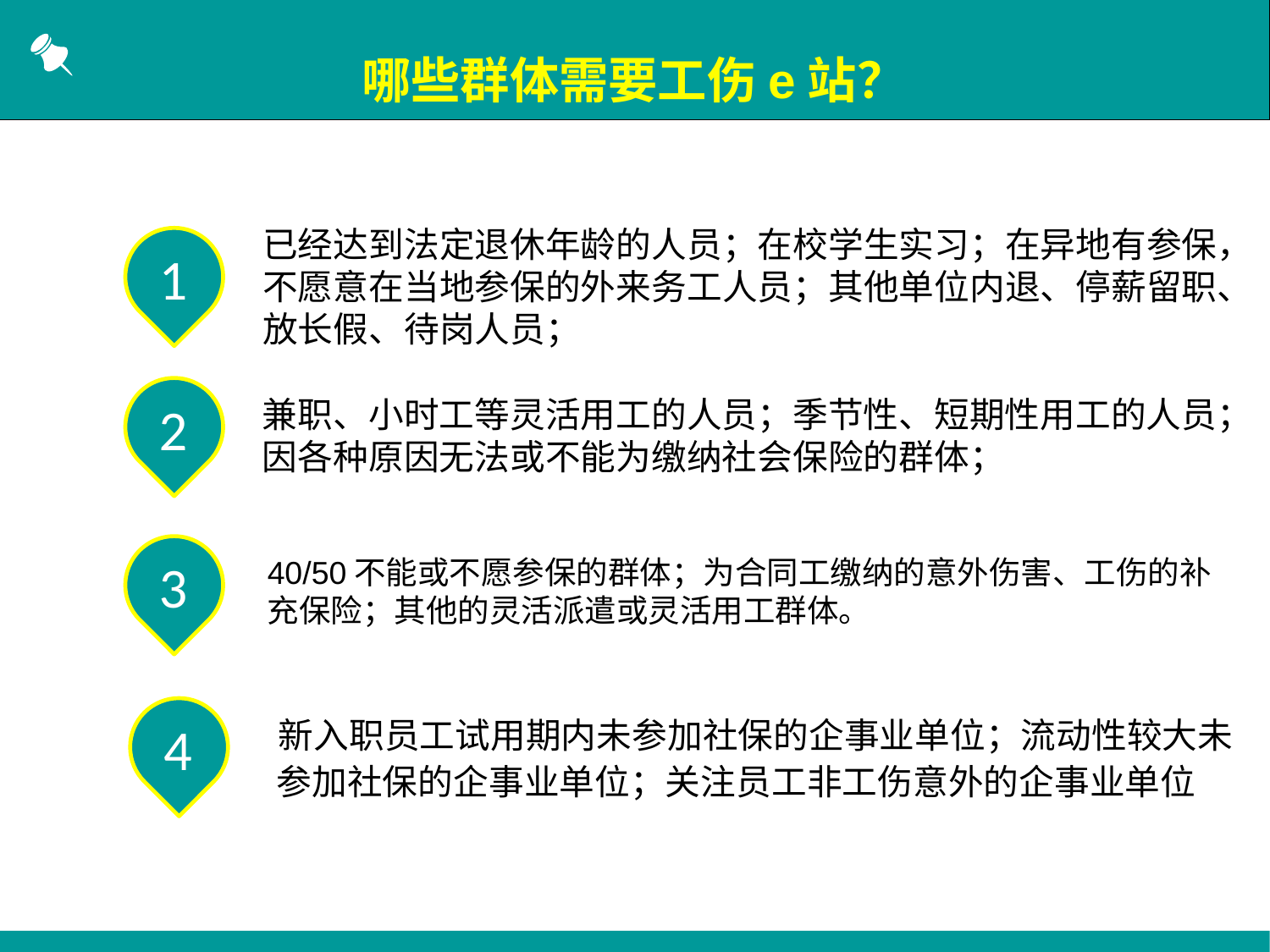

哪些群体需要工伤e站？

已经达到法定退休年龄的人员；在校学生实习；在异地有参保，不愿意在当地参保的外来务工人员；其他单位内退、停薪留职、放长假、待岗人员；

1

兼职、小时工等灵活用工的人员；季节性、短期性用工的人员；因各种原因无法或不能为缴纳社会保险的群体；
2

3
40/50不能或不愿参保的群体；为合同工缴纳的意外伤害、工伤的补充保险；其他的灵活派遣或灵活用工群体。
 新入职员工试用期内未参加社保的企事业单位；流动性较大未
  参加社保的企事业单位；关注员工非工伤意外的企事业单位

4